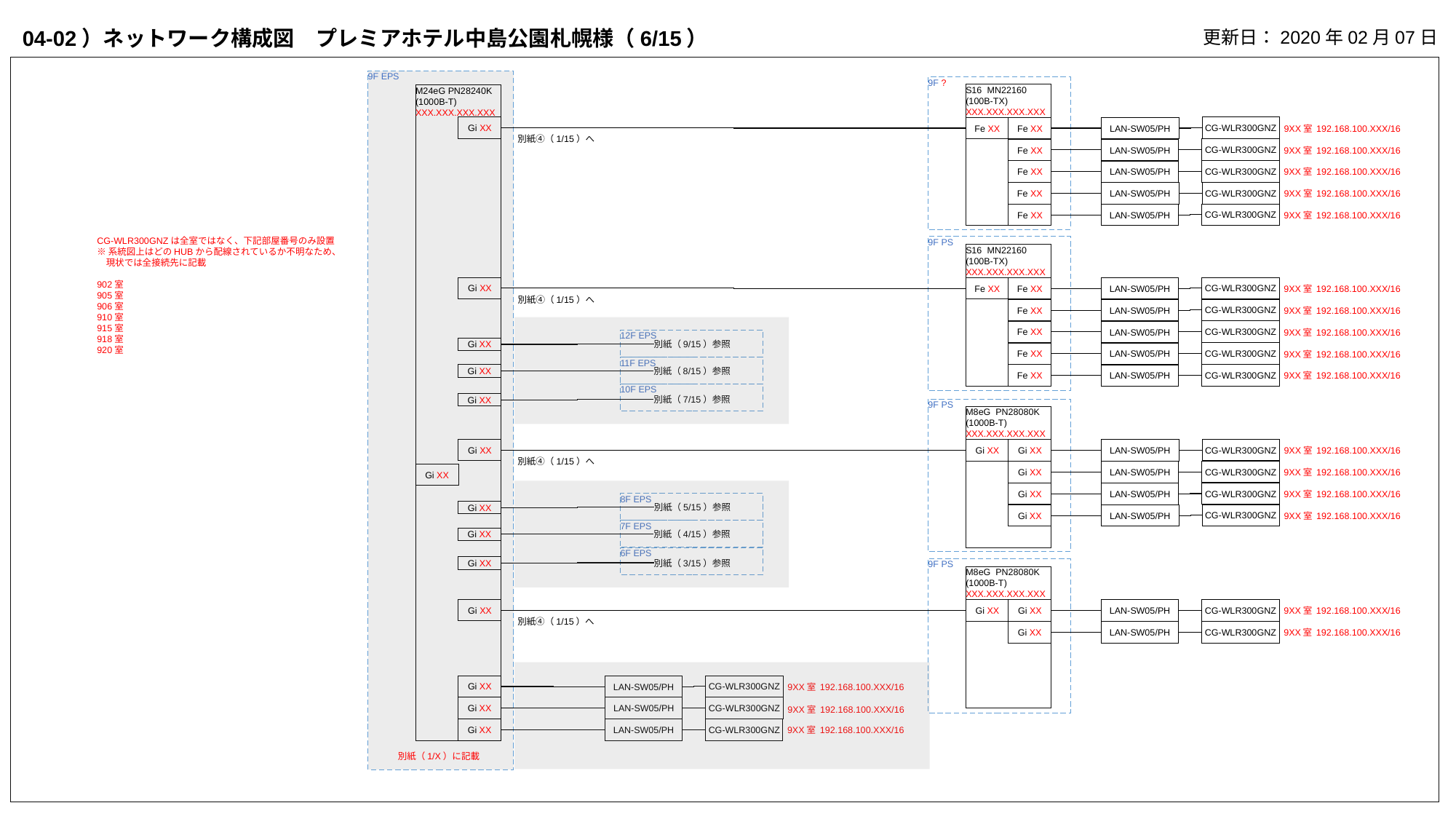

更新日：2020年02月07日
04-02）ネットワーク構成図　プレミアホテル中島公園札幌様（6/15）

9F EPS
9F ?
S16  MN22160
(100B-TX)
XXX.XXX.XXX.XXX
M24eG PN28240K
(1000B-T)
XXX.XXX.XXX.XXX

Gi XX
CG-WLR300GNZ
Fe XX
Fe XX
LAN-SW05/PH
9XX室 192.168.100.XXX/16
別紙④（1/15）へ
CG-WLR300GNZ
Fe XX
LAN-SW05/PH
9XX室 192.168.100.XXX/16
CG-WLR300GNZ
Fe XX
LAN-SW05/PH
9XX室 192.168.100.XXX/16
CG-WLR300GNZ
Fe XX
LAN-SW05/PH
9XX室 192.168.100.XXX/16
CG-WLR300GNZ
LAN-SW05/PH
Fe XX
9XX室 192.168.100.XXX/16
CG-WLR300GNZは全室ではなく、下記部屋番号のみ設置
※系統図上はどのHUBから配線されているか不明なため、
　現状では全接続先に記載

902室
905室
906室
910室
915室
918室
920室

9F PS
S16  MN22160
(100B-TX)
XXX.XXX.XXX.XXX
Gi XX
CG-WLR300GNZ
Fe XX
Fe XX
LAN-SW05/PH
9XX室 192.168.100.XXX/16
別紙④（1/15）へ
CG-WLR300GNZ
Fe XX
LAN-SW05/PH
9XX室 192.168.100.XXX/16

CG-WLR300GNZ
Fe XX
LAN-SW05/PH
9XX室 192.168.100.XXX/16
12F EPS
別紙（9/15）参照
Gi XX
CG-WLR300GNZ
Fe XX
LAN-SW05/PH
9XX室 192.168.100.XXX/16
11F EPS
別紙（8/15）参照
CG-WLR300GNZ
Gi XX
Fe XX
LAN-SW05/PH
9XX室 192.168.100.XXX/16
10F EPS
別紙（7/15）参照
Gi XX
9F PS
M8eG  PN28080K
(1000B-T)
XXX.XXX.XXX.XXX
Gi XX
CG-WLR300GNZ
Gi XX
Gi XX
LAN-SW05/PH
9XX室 192.168.100.XXX/16
別紙④（1/15）へ
CG-WLR300GNZ
Gi XX
LAN-SW05/PH
9XX室 192.168.100.XXX/16
Gi XX

CG-WLR300GNZ
Gi XX
LAN-SW05/PH
9XX室 192.168.100.XXX/16
8F EPS
別紙（5/15）参照
Gi XX
CG-WLR300GNZ
Gi XX
LAN-SW05/PH
9XX室 192.168.100.XXX/16
7F EPS
別紙（4/15）参照
Gi XX
6F EPS
別紙（3/15）参照
Gi XX
9F PS
M8eG  PN28080K
(1000B-T)
XXX.XXX.XXX.XXX
Gi XX
CG-WLR300GNZ
Gi XX
Gi XX
LAN-SW05/PH
9XX室 192.168.100.XXX/16
別紙④（1/15）へ
CG-WLR300GNZ
Gi XX
LAN-SW05/PH
9XX室 192.168.100.XXX/16

CG-WLR300GNZ
Gi XX
LAN-SW05/PH
9XX室 192.168.100.XXX/16
CG-WLR300GNZ
LAN-SW05/PH
Gi XX
9XX室 192.168.100.XXX/16
CG-WLR300GNZ
LAN-SW05/PH
9XX室 192.168.100.XXX/16
Gi XX
別紙（1/X）に記載